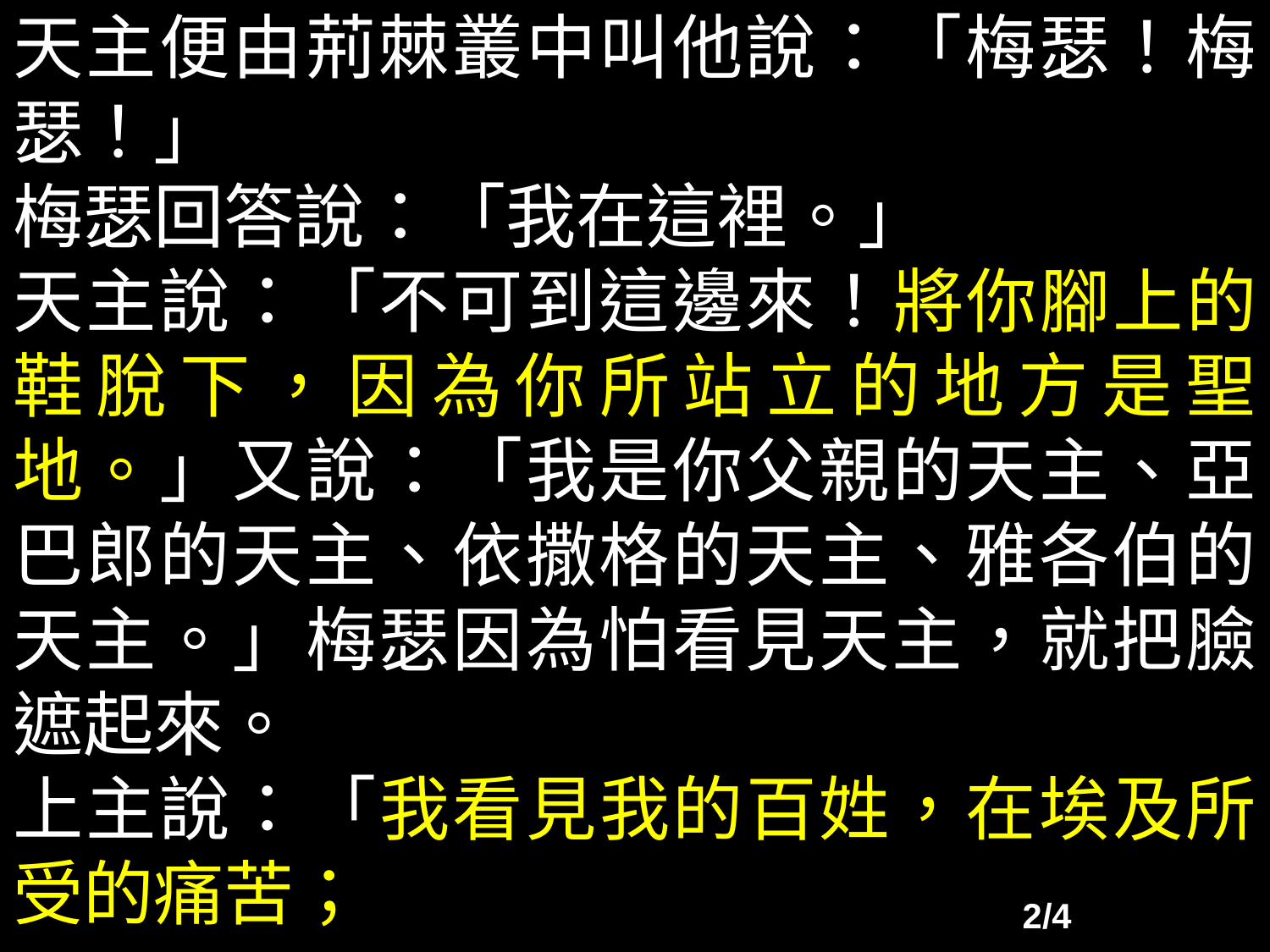

天主便由荊棘叢中叫他說：「梅瑟！梅瑟！」
梅瑟回答說：「我在這裡。」
天主說：「不可到這邊來！將你腳上的鞋脫下，因為你所站立的地方是聖地。」又說：「我是你父親的天主、亞巴郎的天主、依撒格的天主、雅各伯的天主。」梅瑟因為怕看見天主，就把臉遮起來。
上主說：「我看見我的百姓，在埃及所受的痛苦；
2/4